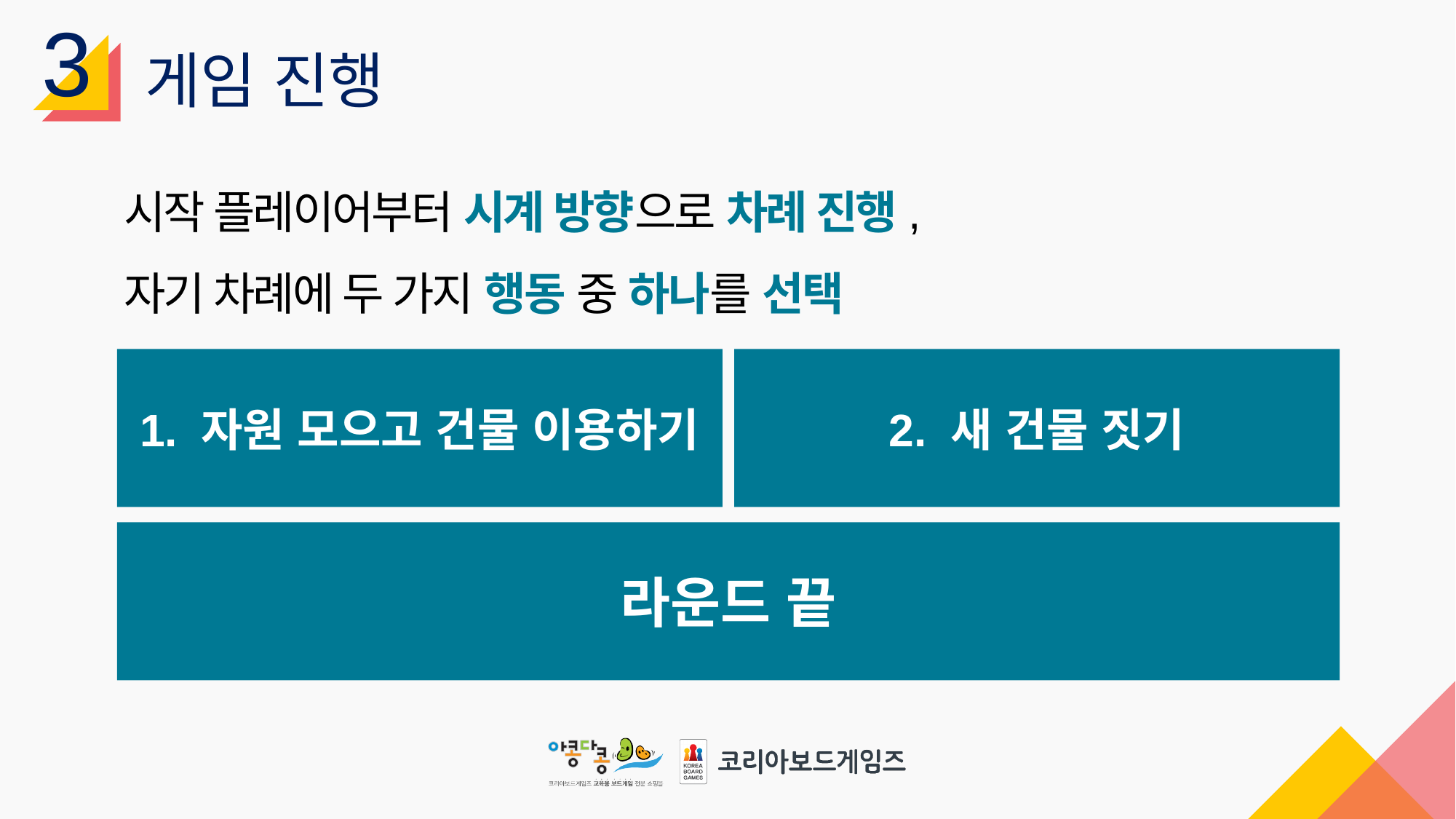

3
게임 진행
시작 플레이어부터 시계 방향으로 차례 진행,
자기 차례에 두 가지 행동 중 하나를 선택
1. 자원 모으고 건물 이용하기
2. 새 건물 짓기
라운드 끝